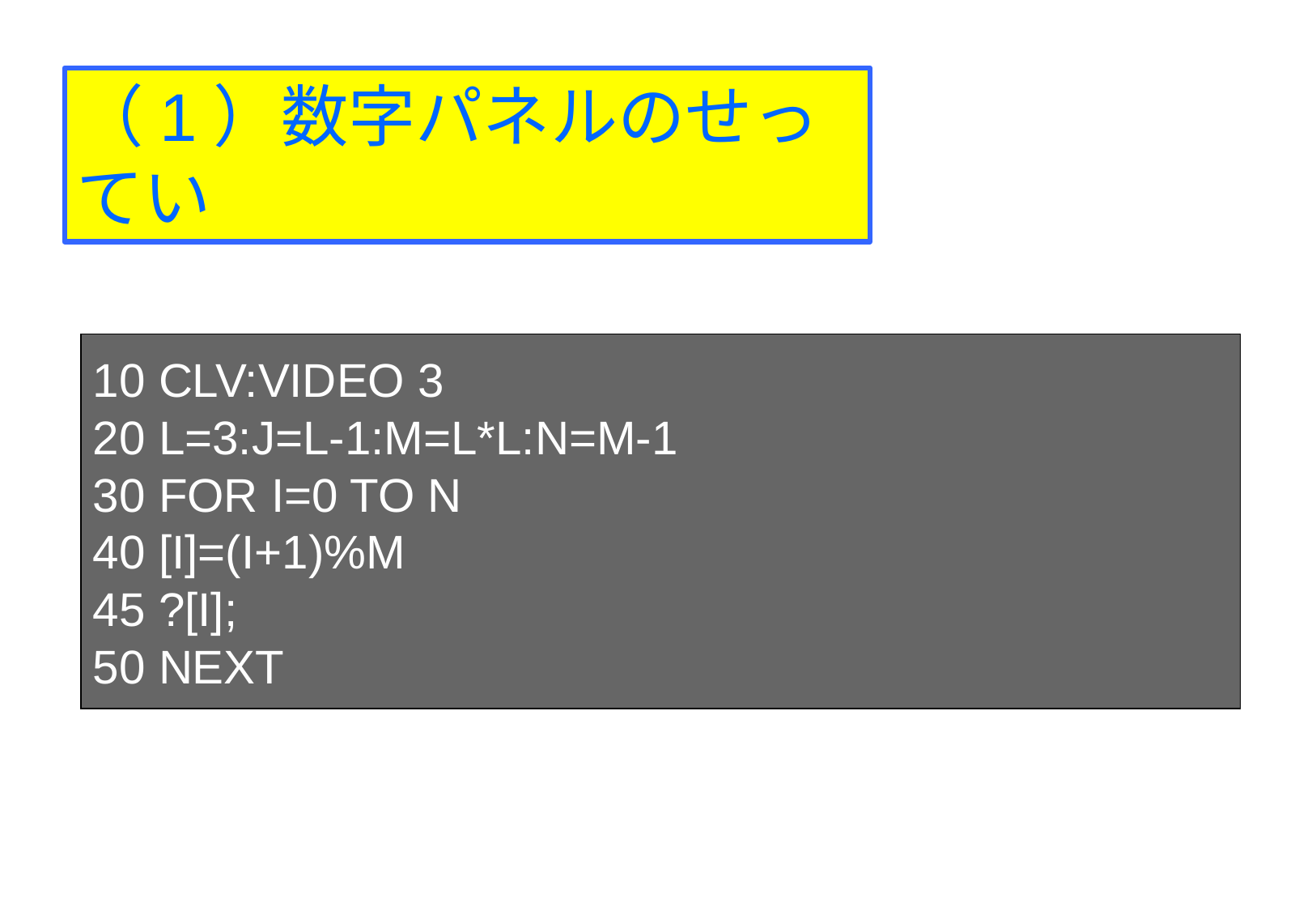

（1）数字パネルのせってい
10 CLV:VIDEO 3
20 L=3:J=L-1:M=L*L:N=M-1
30 FOR I=0 TO N
40 [I]=(I+1)%M
45 ?[I];
50 NEXT